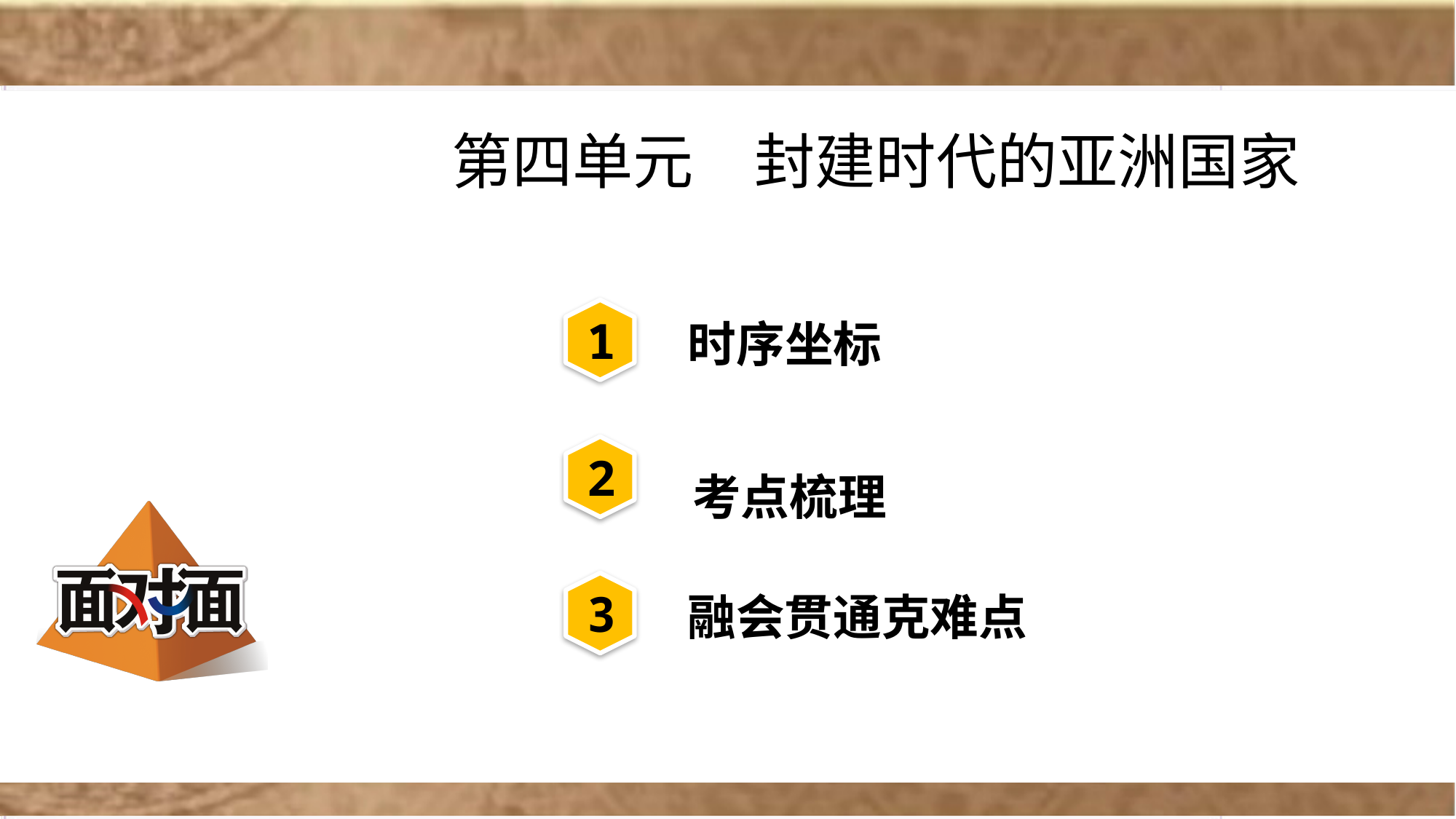

第四单元　封建时代的亚洲国家
1
时序坐标
2
 考点梳理
3
融会贯通克难点